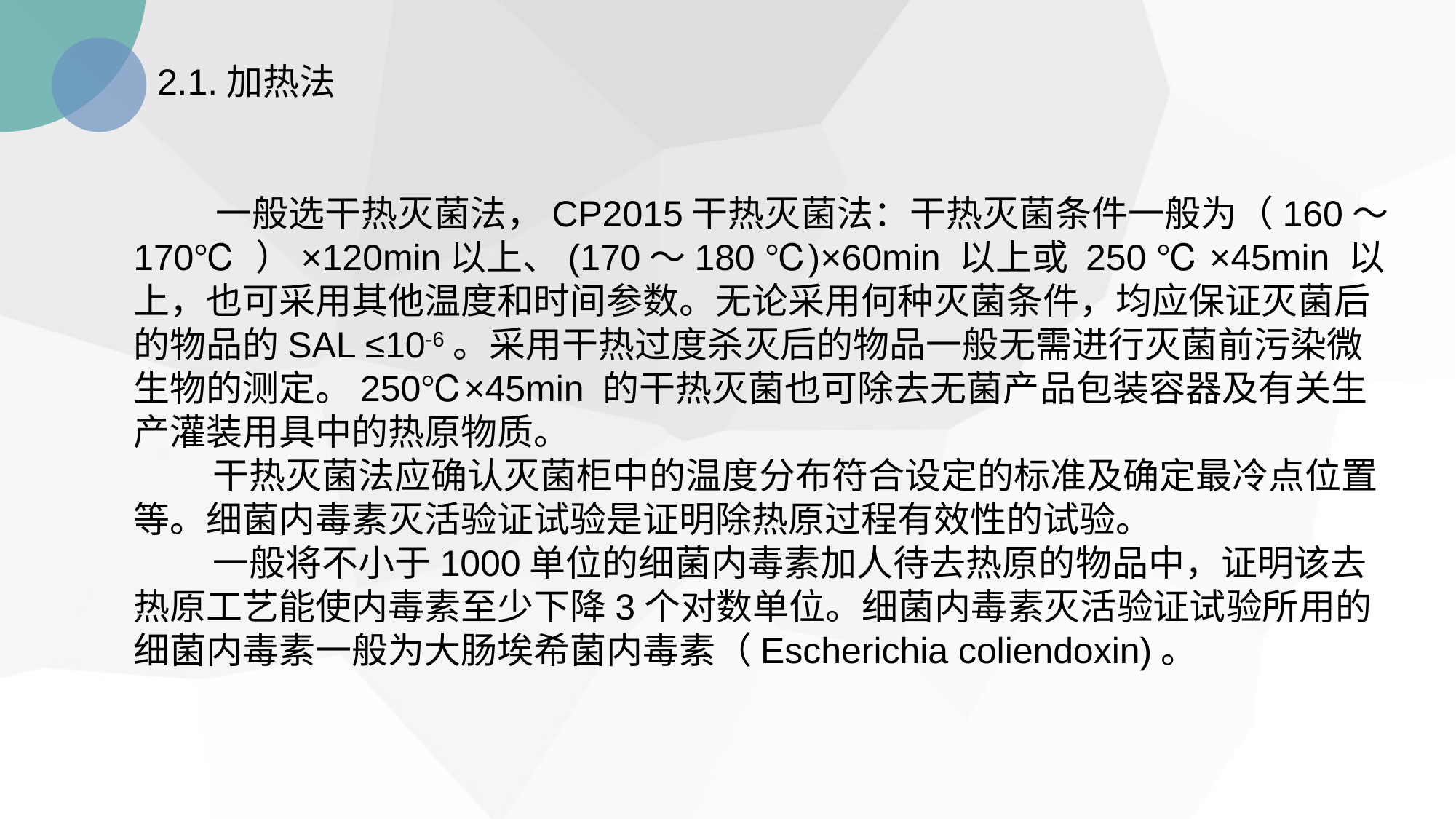

2.1.加热法
         一般选干热灭菌法，CP2015干热灭菌法：干热灭菌条件一般为（160〜170℃ ）×120min以上、(170〜180 ℃)×60min 以上或 250 ℃ ×45min 以上，也可采用其他温度和时间参数。无论采用何种灭菌条件，均应保证灭菌后的物品的SAL ≤10-6。采用干热过度杀灭后的物品一般无需进行灭菌前污染微生物的测定。250℃×45min 的干热灭菌也可除去无菌产品包装容器及有关生产灌装用具中的热原物质。
  干热灭菌法应确认灭菌柜中的温度分布符合设定的标准及确定最冷点位置等。细菌内毒素灭活验证试验是证明除热原过程有效性的试验。
  一般将不小于1000单位的细菌内毒素加人待去热原的物品中，证明该去热原工艺能使内毒素至少下降3个对数单位。细菌内毒素灭活验证试验所用的细菌内毒素一般为大肠埃希菌内毒素（Escherichia coliendoxin)。